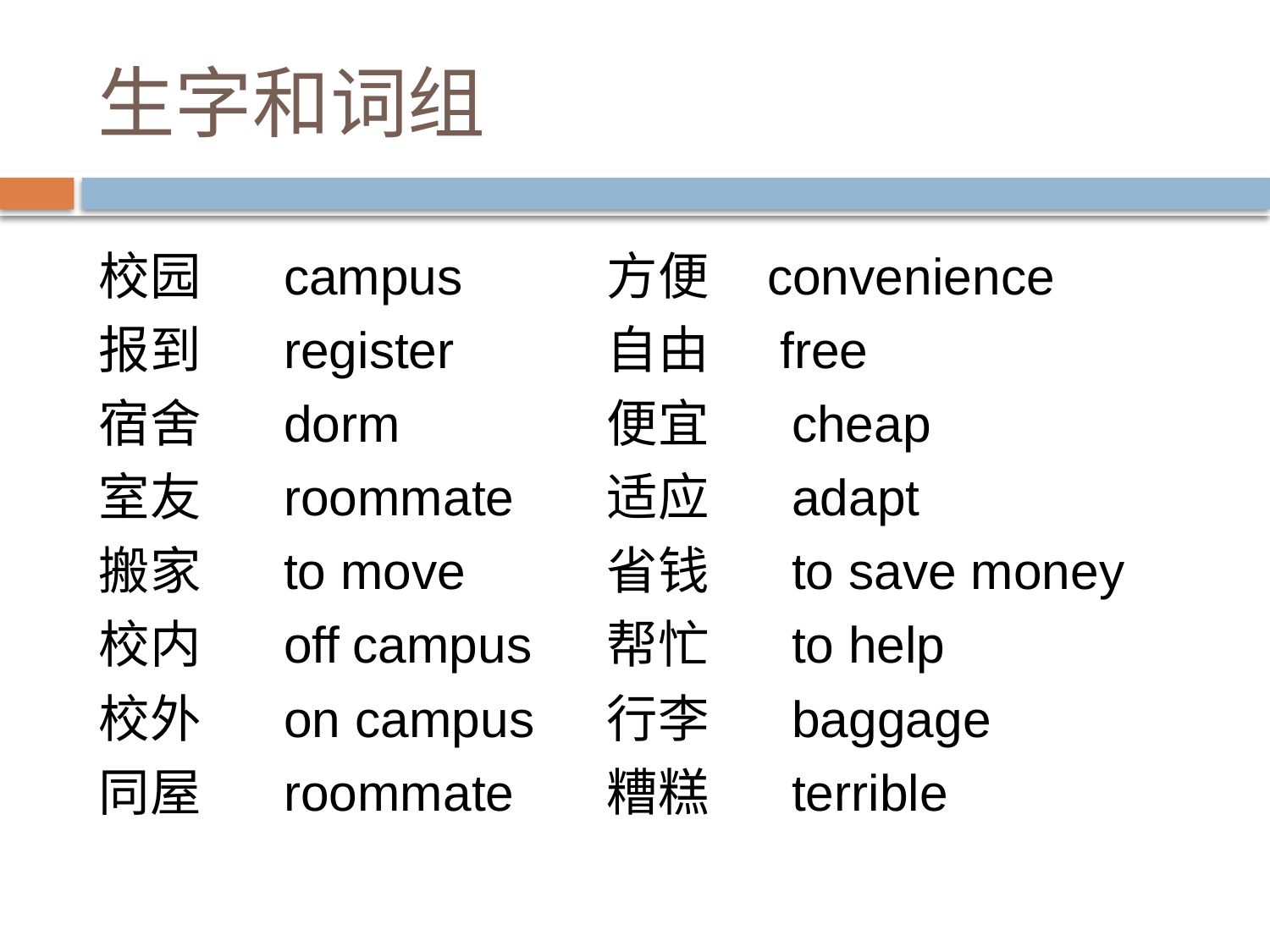

# 生字和词组
校园	    campus		方便    convenience
报到	    register		自由	   free
宿舍	    dorm		便宜	    cheap
室友	    roommate	适应	    adapt
搬家	    to move		省钱	    to save money
校内	    off	campus	帮忙	    to help
校外	    on campus 	行李	    baggage
同屋	    roommate	糟糕	    terrible